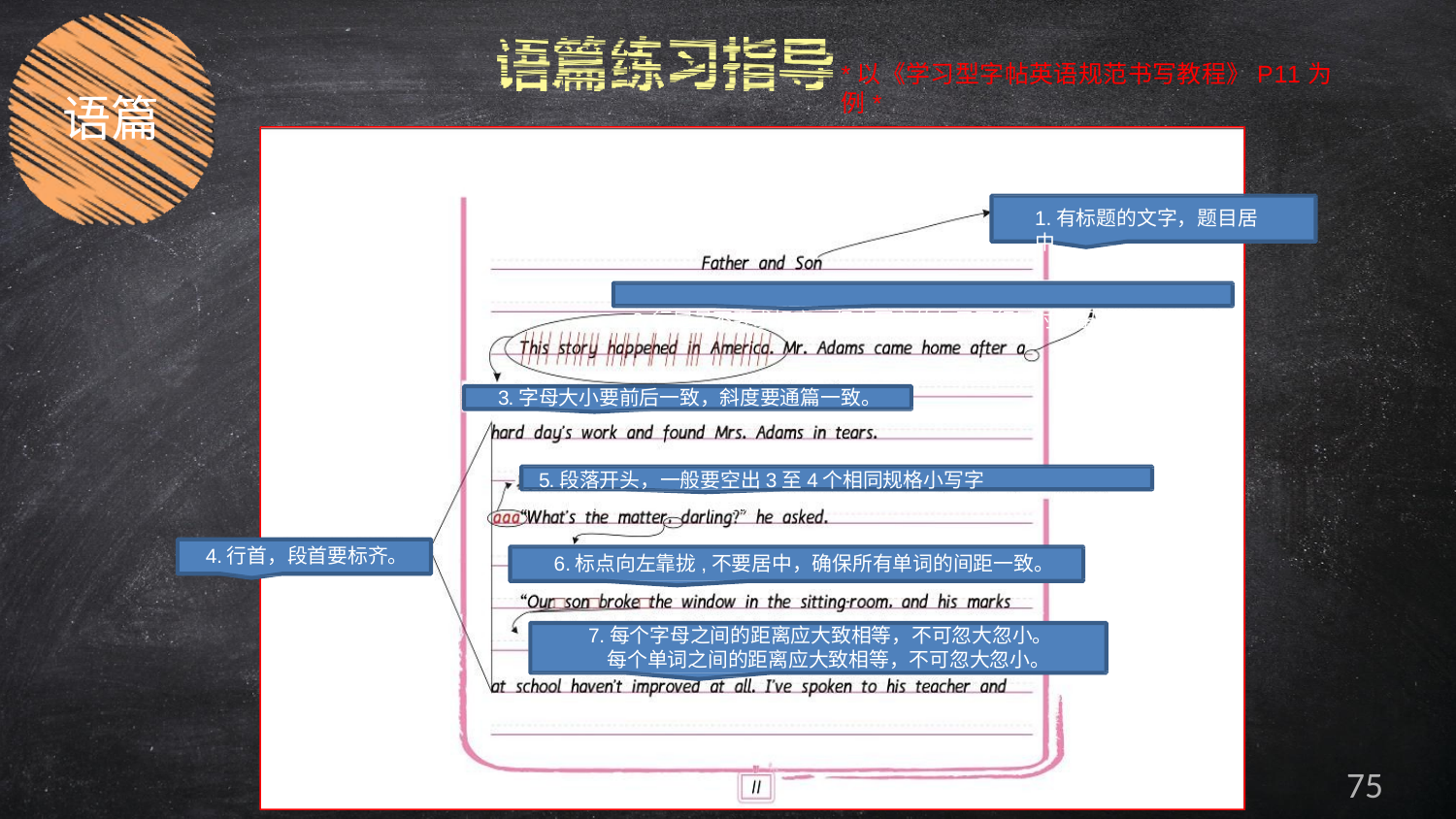

# *以《学习型字帖英语规范书写教程》P11为例*

语篇

1.有标题的文字，题目居中

2.行尾虽不要求标齐，但未写完的句子至行尾时，留空不宜太多。

3.字母大小要前后一致，斜度要通篇一致。

5.段落开头，一般要空出3至4个相同规格小写字母“a”或“o”的宽度。

4.行首，段首要标齐。

6.标点向左靠拢,不要居中，确保所有单词的间距一致。
7.每个字母之间的距离应大致相等，不可忽大忽小。 每个单词之间的距离应大致相等，不可忽大忽小。

75